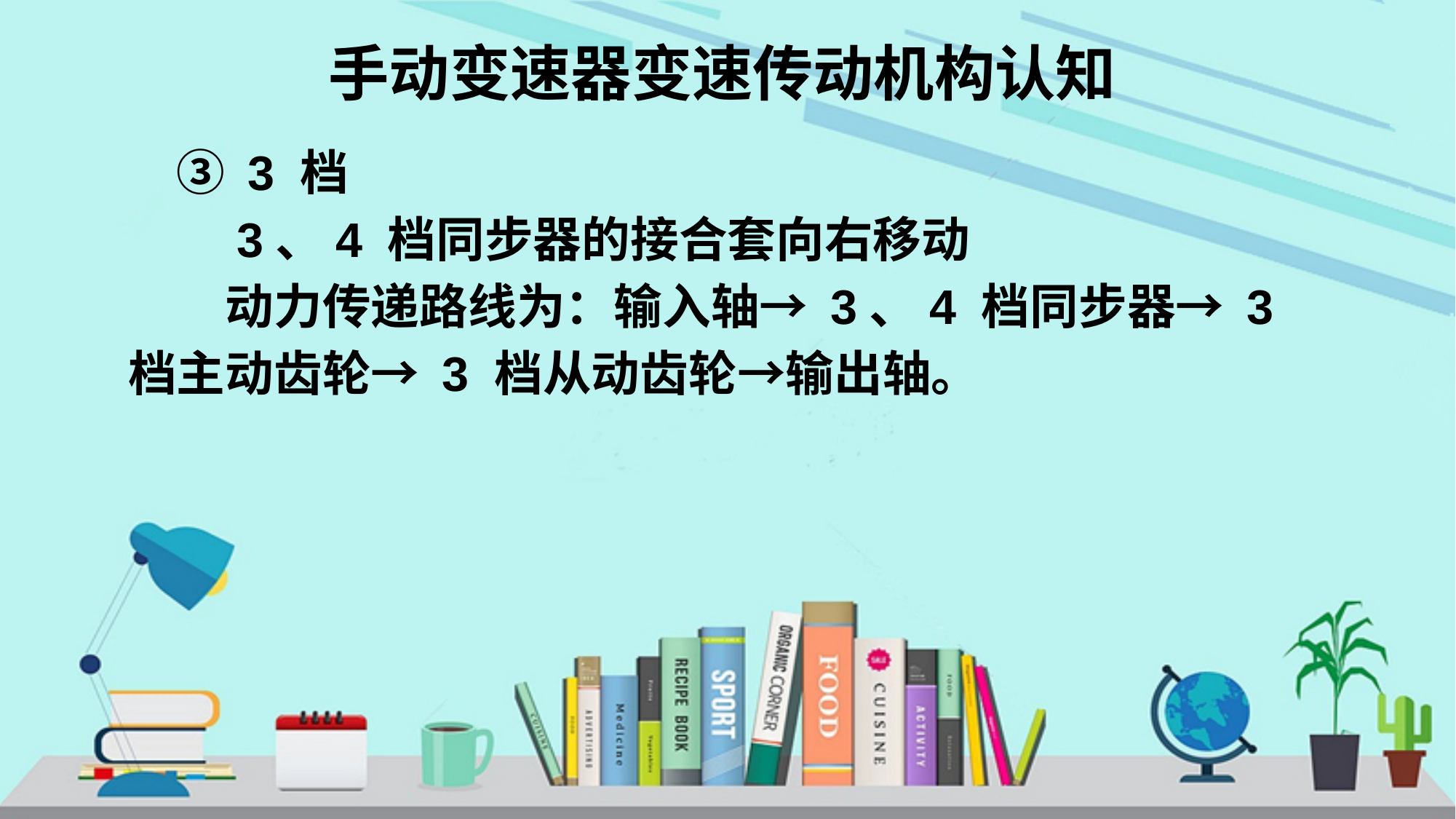

# 手动变速器变速传动机构认知
　③ 3 档
　　3、4 档同步器的接合套向右移动
　　动力传递路线为：输入轴→ 3、4 档同步器→ 3 档主动齿轮→ 3 档从动齿轮→输出轴。